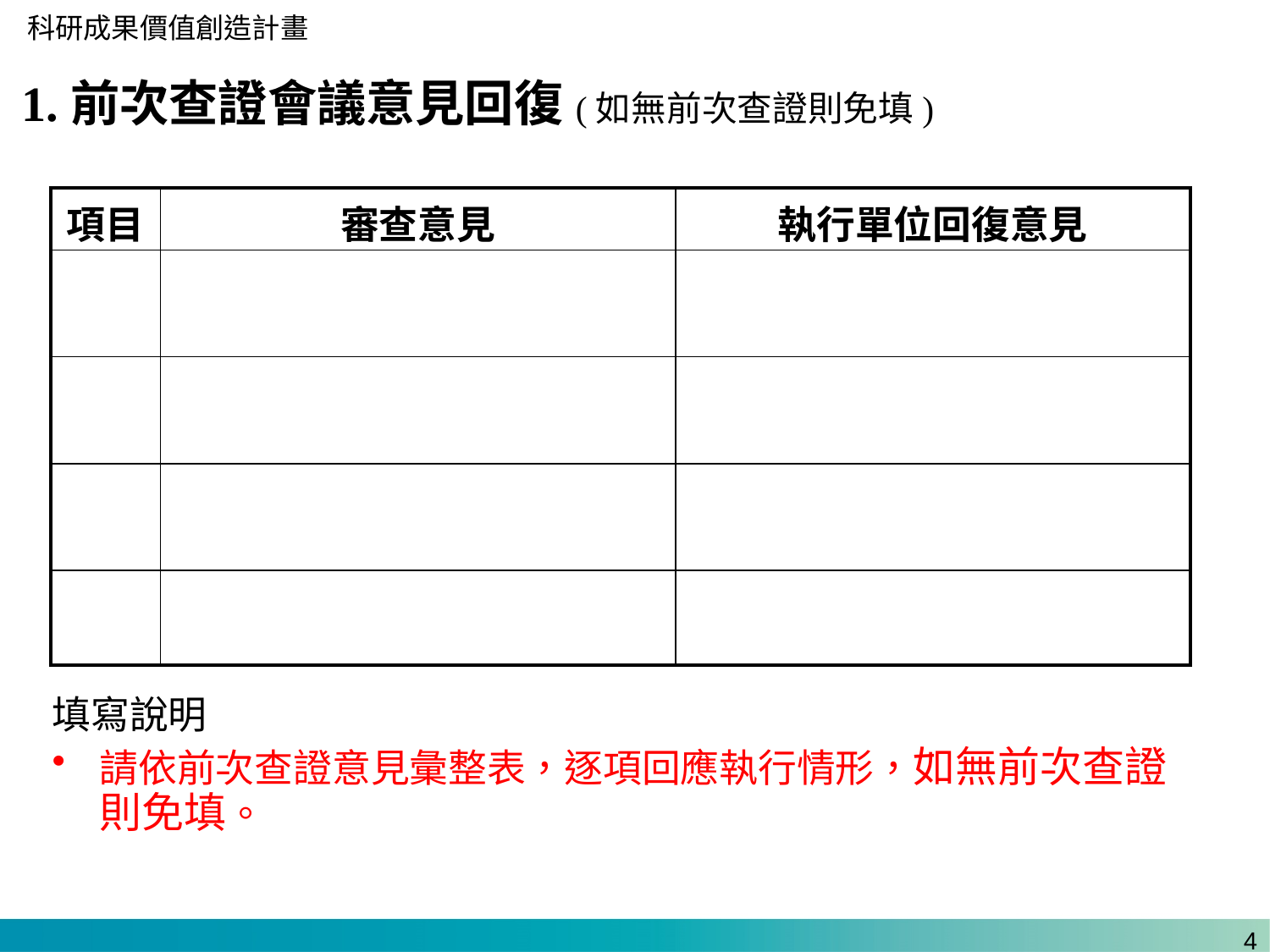

1.前次查證會議意見回復(如無前次查證則免填)
| 項目 | 審查意見 | 執行單位回復意見 |
| --- | --- | --- |
|  |  |  |
|  |  |  |
|  |  |  |
|  |  |  |
填寫說明
請依前次查證意見彙整表，逐項回應執行情形，如無前次查證則免填。
4